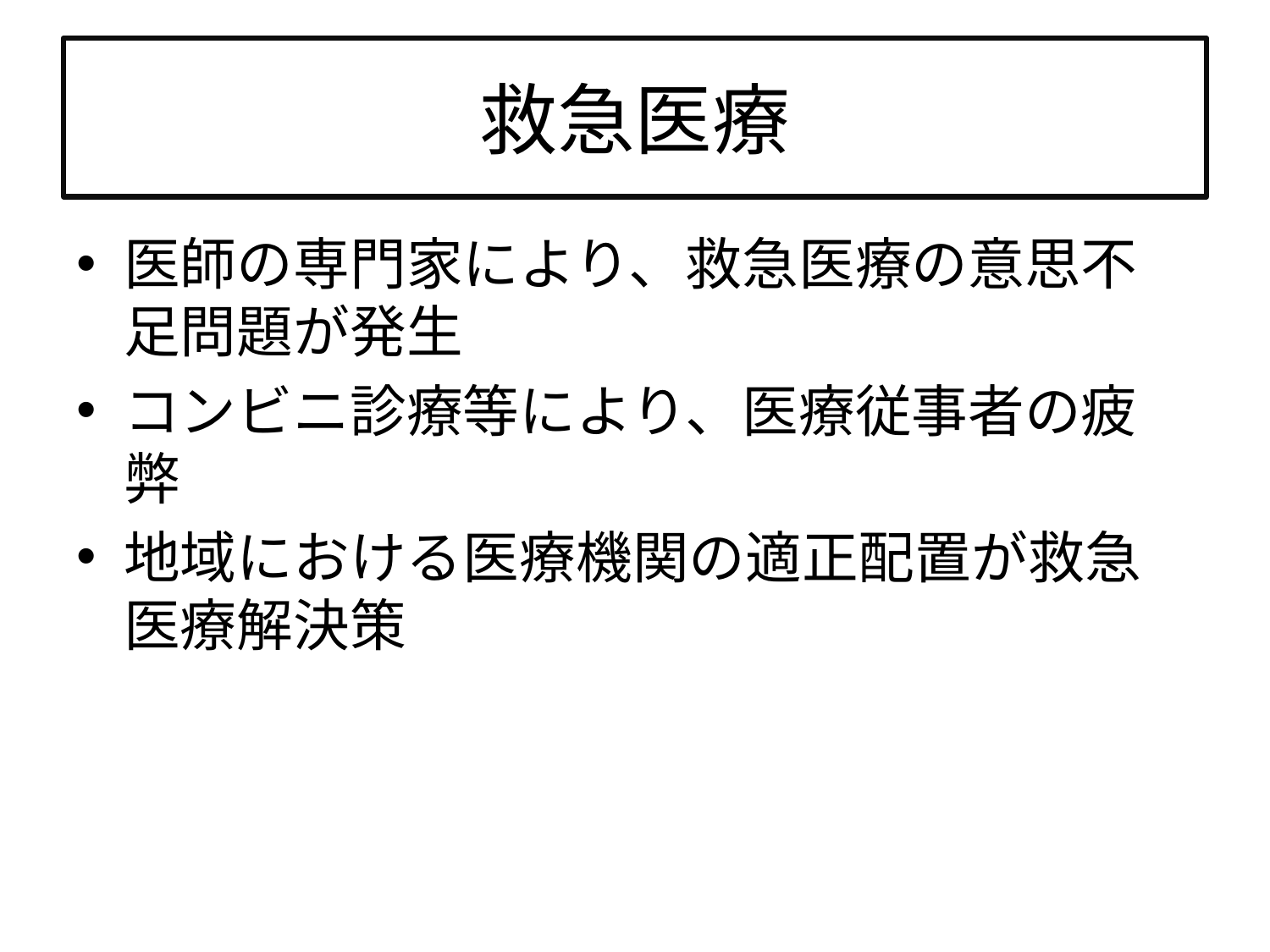

# 救急医療
医師の専門家により、救急医療の意思不足問題が発生
コンビニ診療等により、医療従事者の疲弊
地域における医療機関の適正配置が救急医療解決策